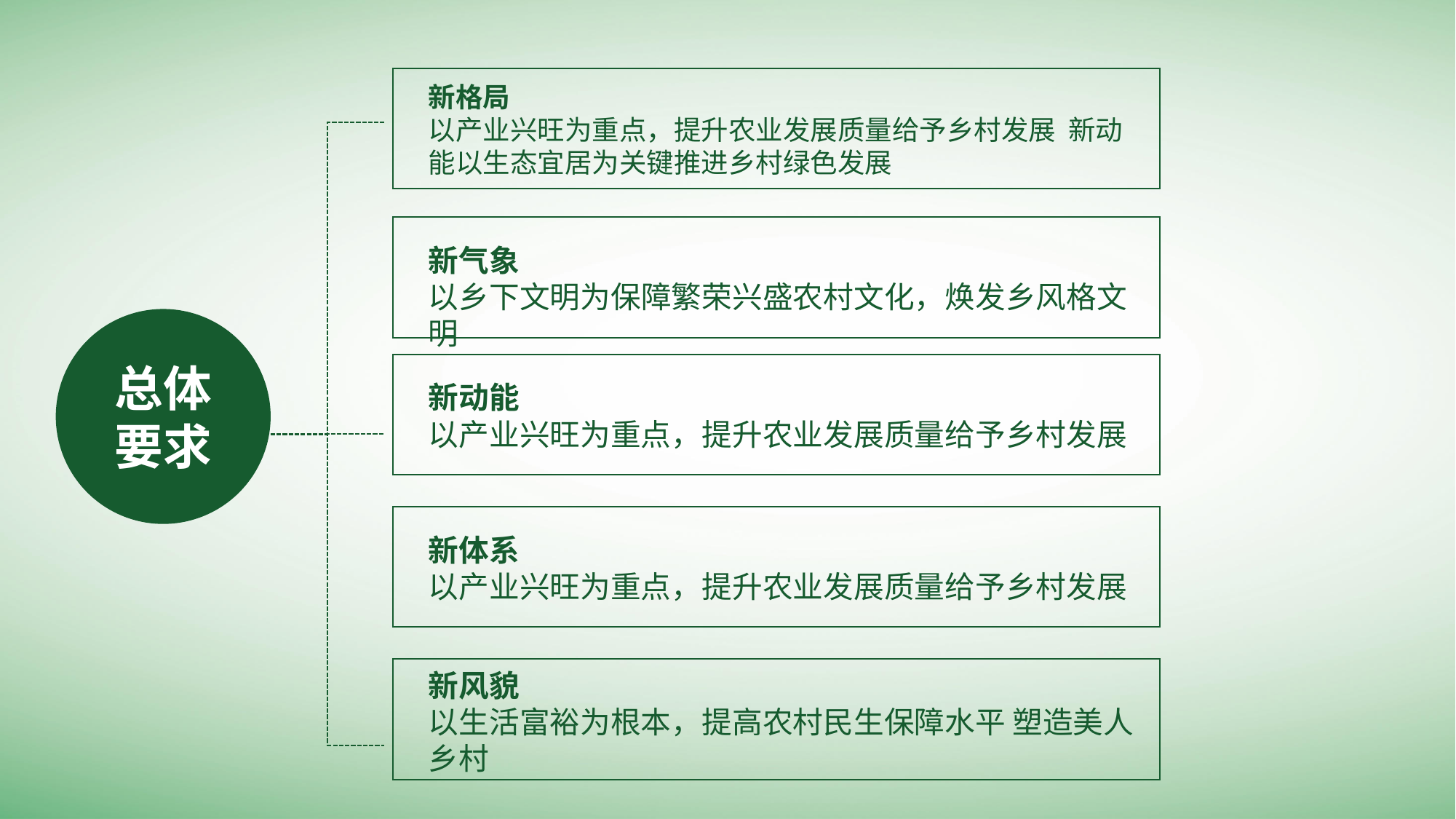

新格局
以产业兴旺为重点，提升农业发展质量给予乡村发展  新动能以生态宜居为关键推进乡村绿色发展

新气象
以乡下文明为保障繁荣兴盛农村文化，焕发乡风格文明
总体要求

新动能
以产业兴旺为重点，提升农业发展质量给予乡村发展

新体系
以产业兴旺为重点，提升农业发展质量给予乡村发展

新风貌
以生活富裕为根本，提高农村民生保障水平 塑造美人乡村